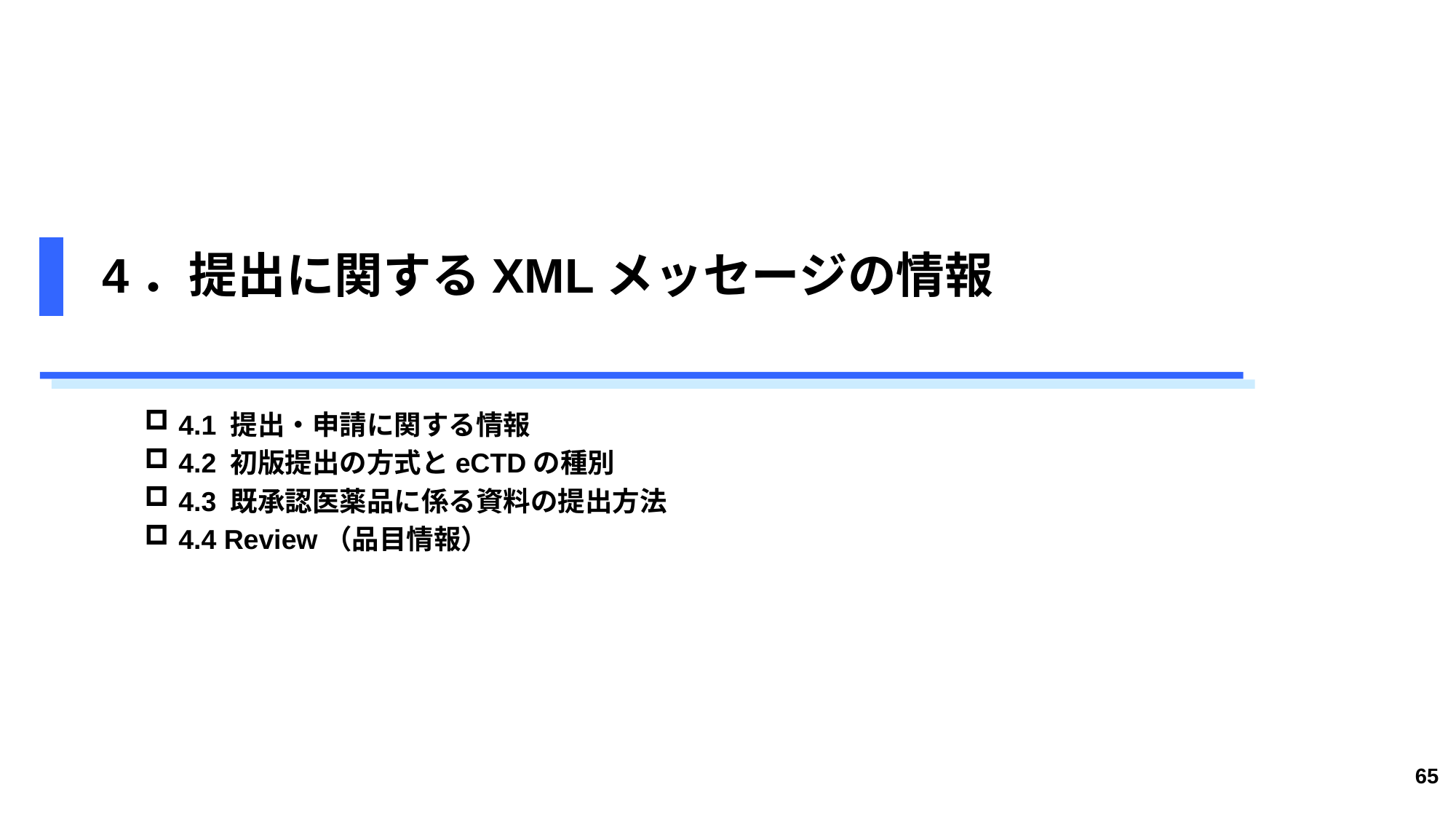

# 4．提出に関するXMLメッセージの情報
4.1 提出・申請に関する情報
4.2 初版提出の方式とeCTDの種別
4.3 既承認医薬品に係る資料の提出方法
4.4 Review（品目情報）

65